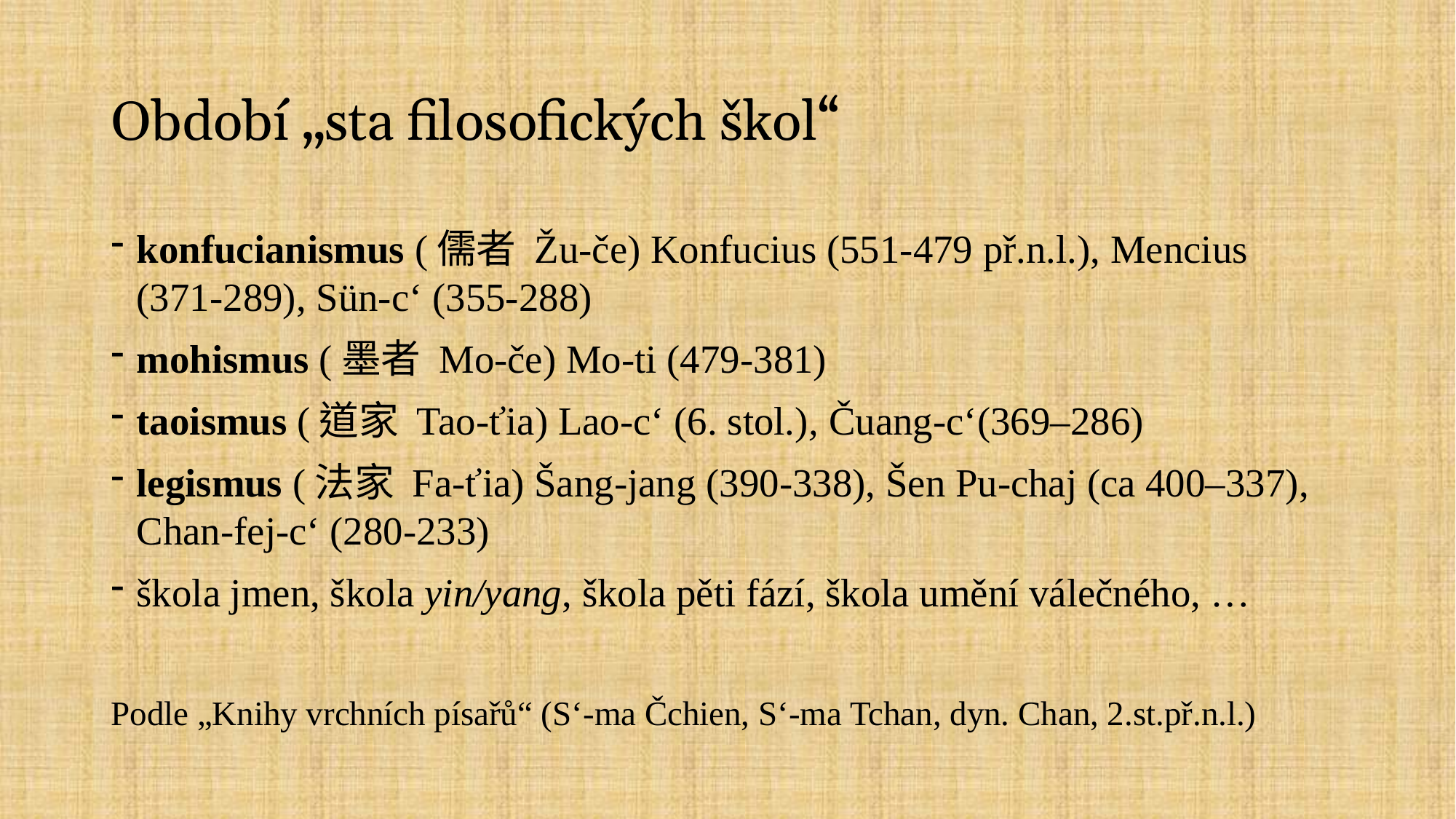

# Období „sta filosofických škol“
konfucianismus (儒者 Žu-če) Konfucius (551-479 př.n.l.), Mencius (371-289), Sün-c‘ (355-288)
mohismus (墨者 Mo-če) Mo-ti (479-381)
taoismus (道家 Tao-ťia) Lao-c‘ (6. stol.), Čuang-c‘(369–286)
legismus (法家 Fa-ťia) Šang-jang (390-338), Šen Pu-chaj (ca 400–337), Chan-fej-c‘ (280-233)
škola jmen, škola yin/yang, škola pěti fází, škola umění válečného, …

Podle „Knihy vrchních písařů“ (S‘-ma Čchien, S‘-ma Tchan, dyn. Chan, 2.st.př.n.l.)